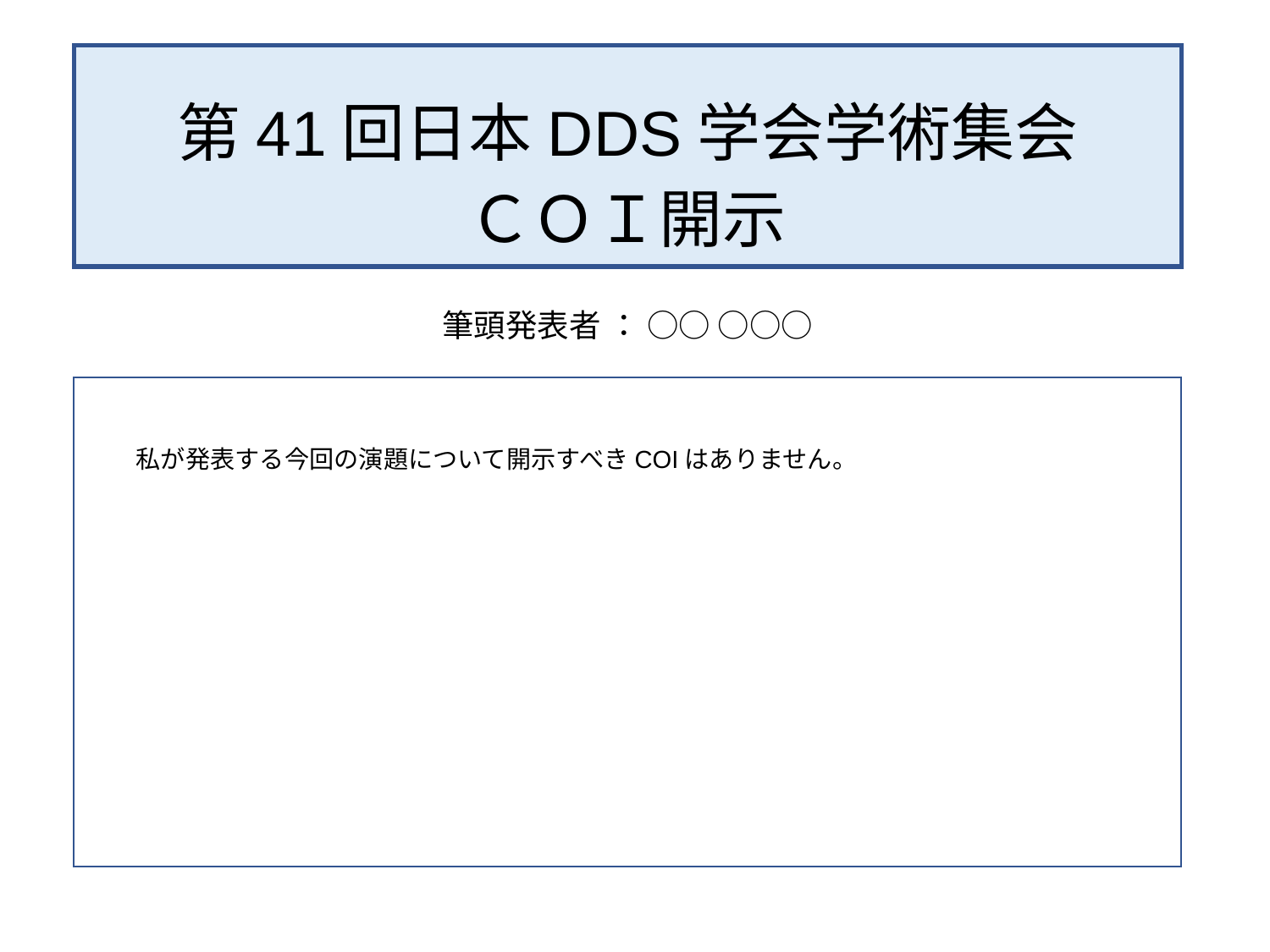

第41回日本DDS学会学術集会
ＣＯＩ開示
筆頭発表者 ： ○○ ○○○

私が発表する今回の演題について開示すべきCOIはありません。